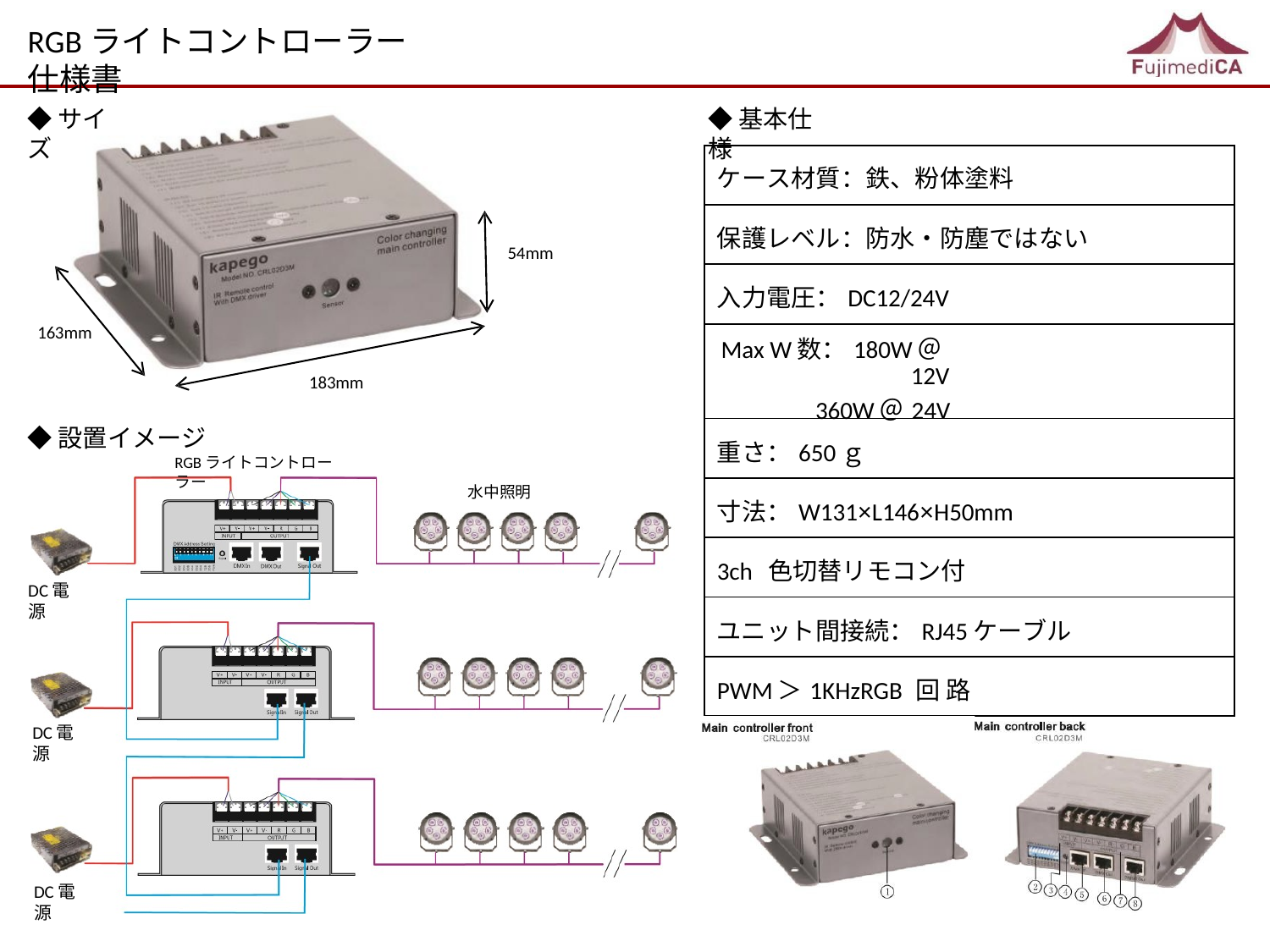

RGBライトコントローラー仕様書

◆サイズ
◆基本仕様

| ケース材質：鉄、粉体塗料 |
| --- |
| 保護レベル：防水・防塵ではない |
| 入力電圧：DC12/24V |
| Max W数：180W＠12V 360W＠24V |
| 重さ：650ｇ |
| 寸法：W131×L146×H50mm |
| 3ch 色切替リモコン付 |
| ユニット間接続：RJ45ケーブル |
| PWM＞1KHzRGB 回 路 |

54mm

163mm

183mm

◆設置イメージ
RGBライトコントローラー

水中照明
DC電源

DC電源

DC電源